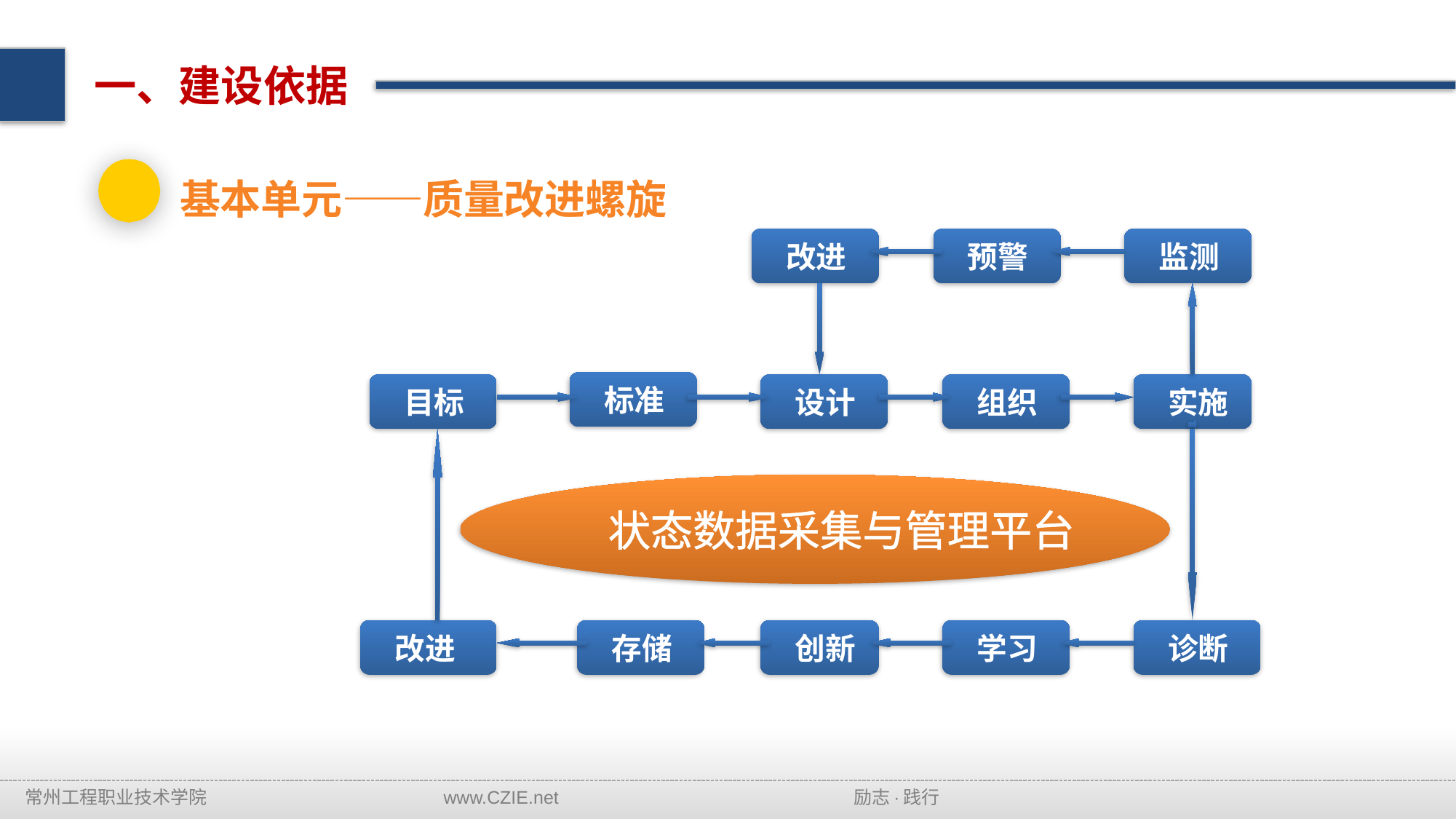

一、建设依据

基本单元——质量改进螺旋

  改进
  预警
  监测

  标准
  目标
  设计
  组织
  实施

   状态数据采集与管理平台
  改进
  存储
  创新
  学习
  诊断